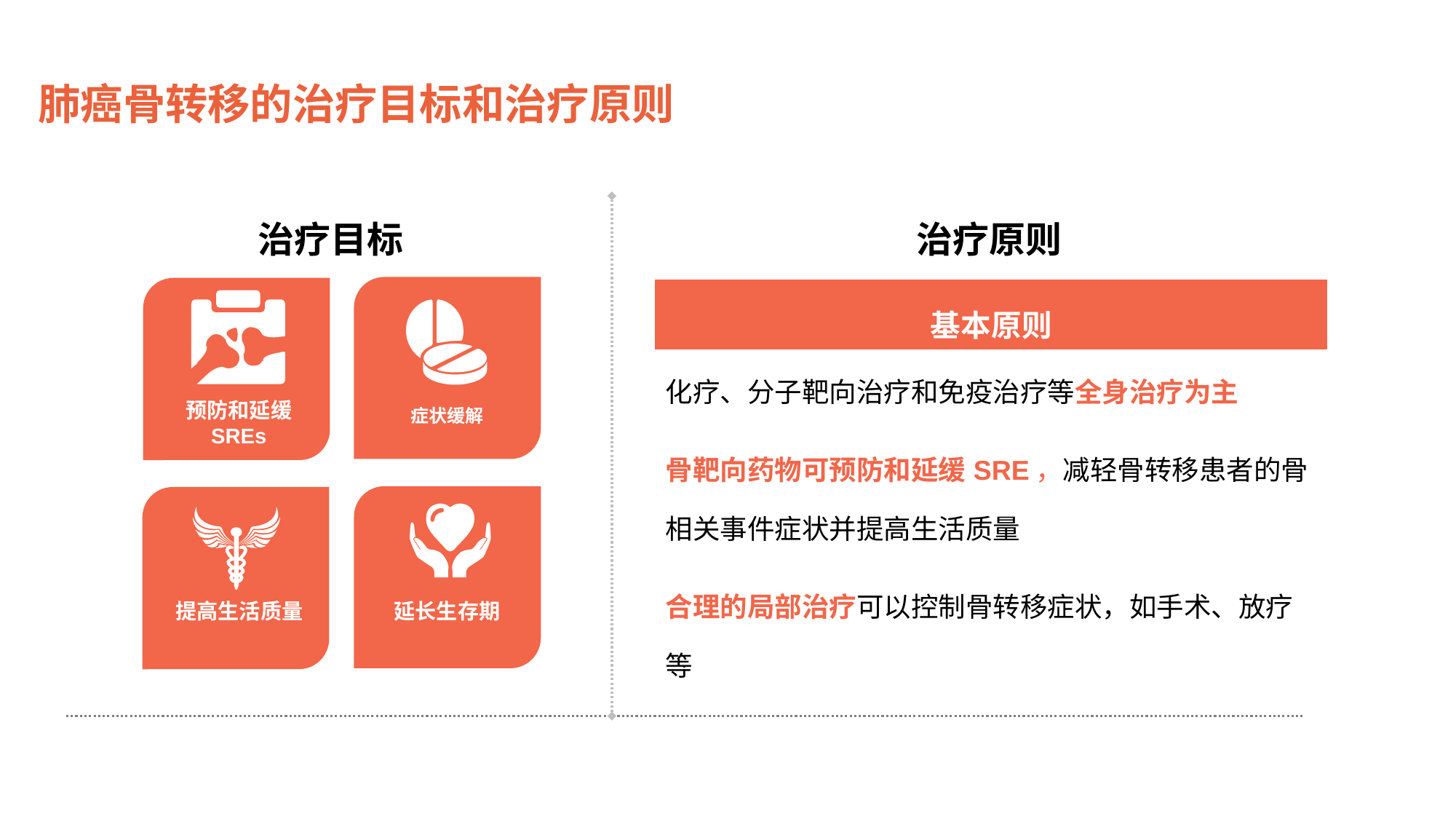

肺癌骨转移的治疗目标和治疗原则
治疗目标
治疗原则

| 基本原则 |
| --- |
| 化疗、分子靶向治疗和免疫治疗等全身治疗为主 骨靶向药物可预防和延缓SRE，减轻骨转移患者的骨相关事件症状并提高生活质量 合理的局部治疗可以控制骨转移症状，如手术、放疗等 |

预防和延缓
SREs
症状缓解

延长生存期
提高生活质量